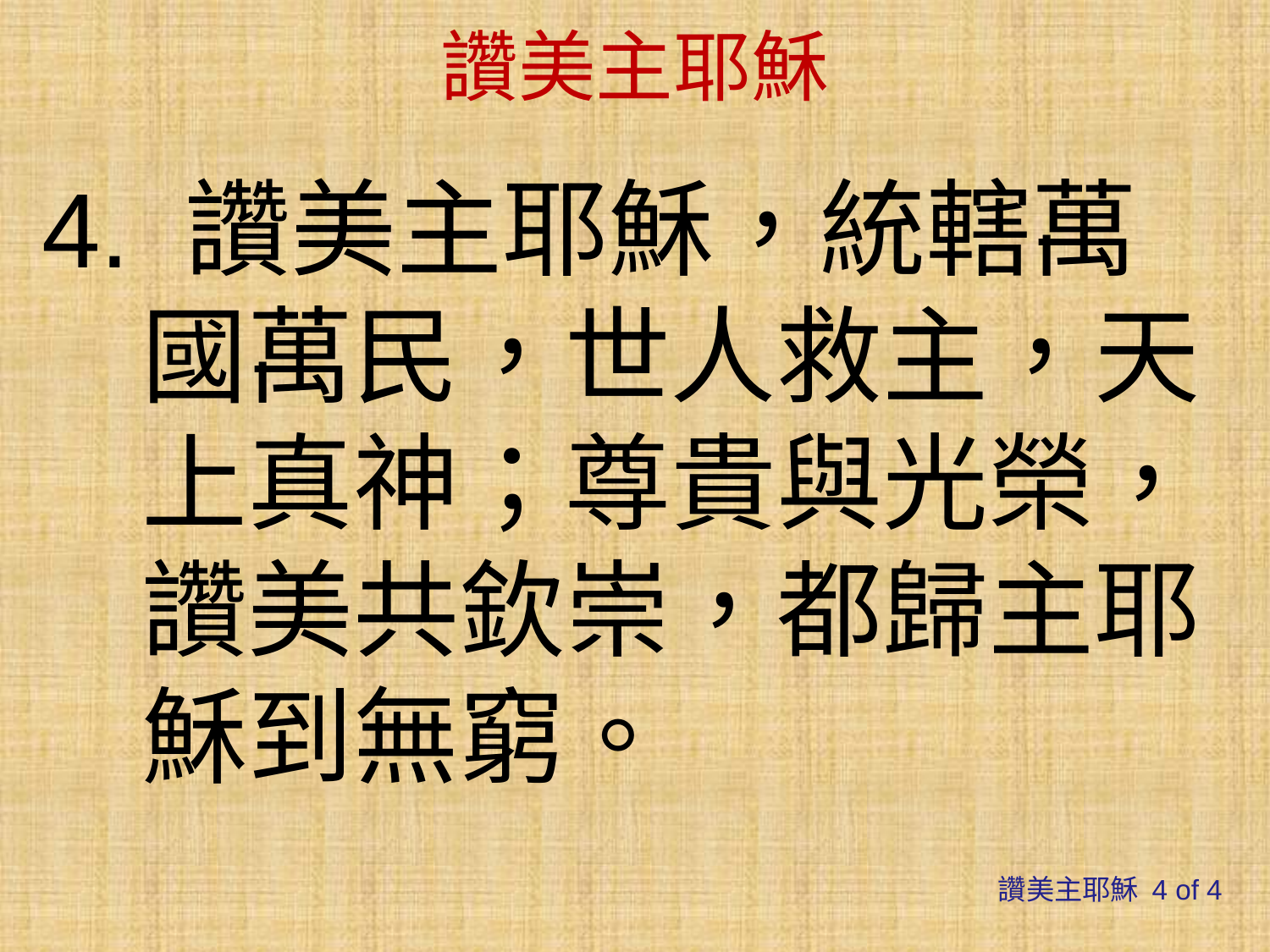

# 讚美主耶穌
4. 讚美主耶穌，統轄萬國萬民，世人救主，天上真神；尊貴與光榮，讚美共欽崇，都歸主耶穌到無窮。
讚美主耶穌 4 of 4